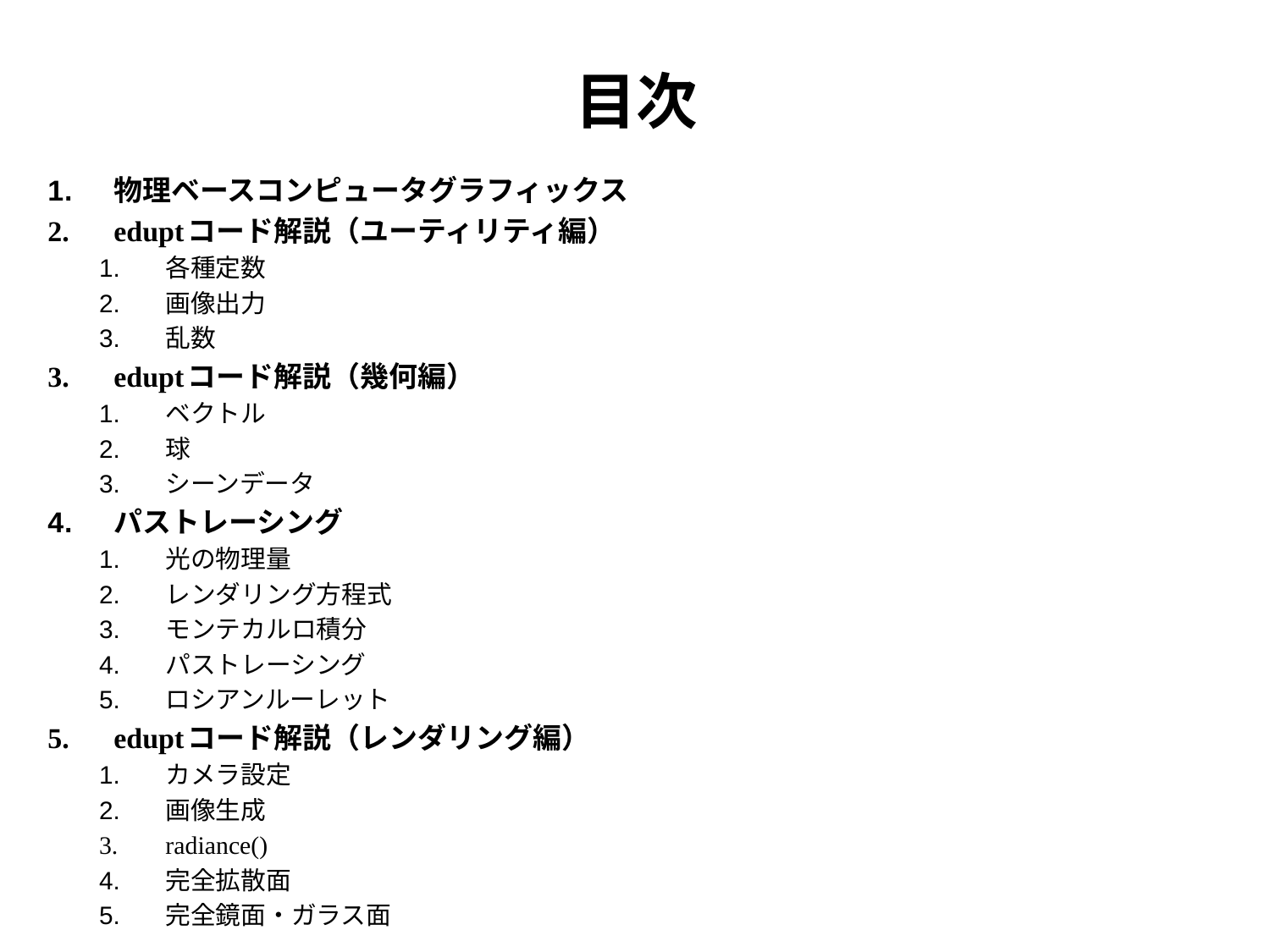

# 目次
物理ベースコンピュータグラフィックス
eduptコード解説（ユーティリティ編）
各種定数
画像出力
乱数
eduptコード解説（幾何編）
ベクトル
球
シーンデータ
パストレーシング
光の物理量
レンダリング方程式
モンテカルロ積分
パストレーシング
ロシアンルーレット
eduptコード解説（レンダリング編）
カメラ設定
画像生成
radiance()
完全拡散面
完全鏡面・ガラス面